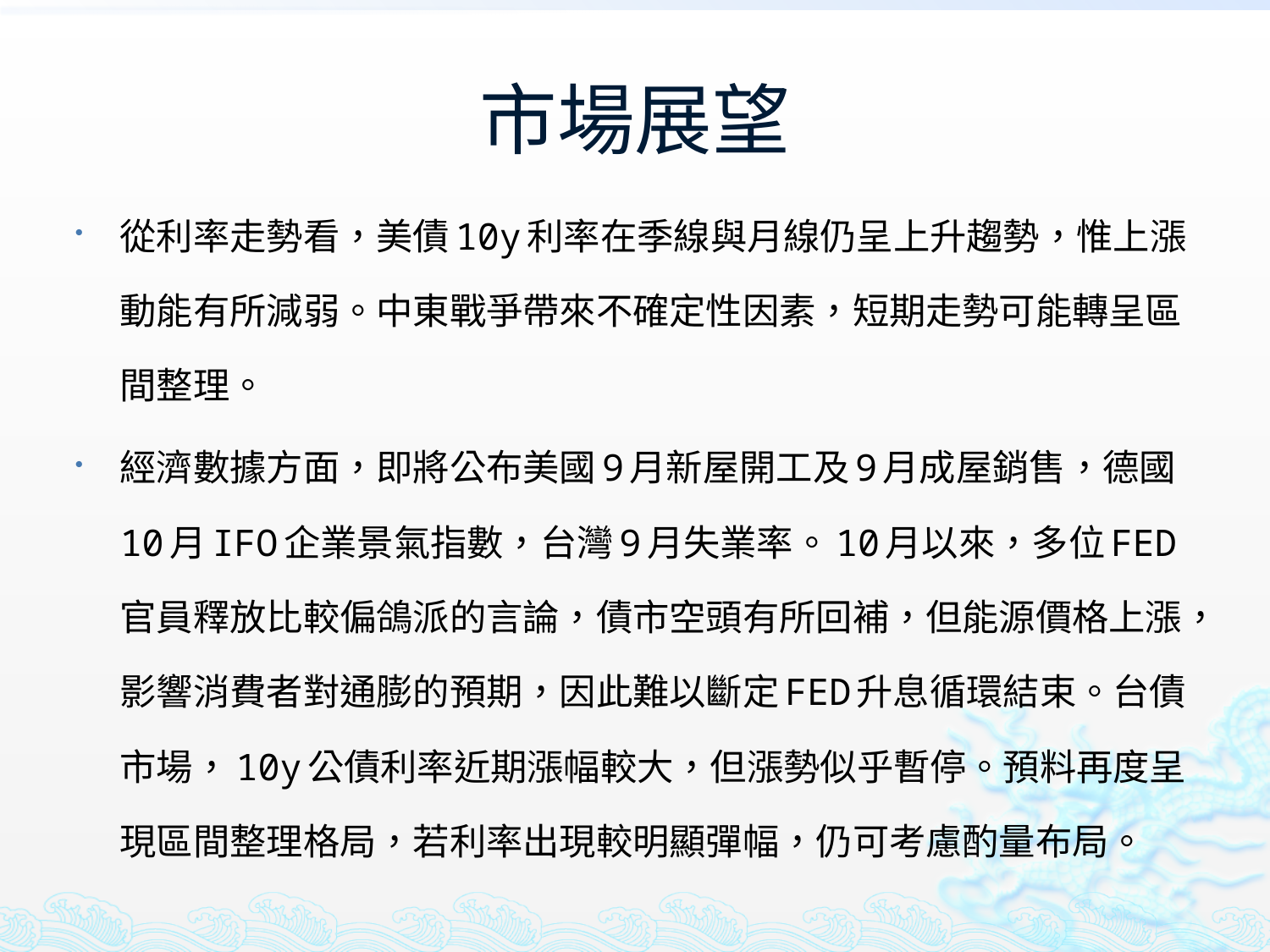

# 市場展望
從利率走勢看，美債10y利率在季線與月線仍呈上升趨勢，惟上漲動能有所減弱。中東戰爭帶來不確定性因素，短期走勢可能轉呈區間整理。
經濟數據方面，即將公布美國9月新屋開工及9月成屋銷售，德國10月IFO企業景氣指數，台灣9月失業率。10月以來，多位FED官員釋放比較偏鴿派的言論，債市空頭有所回補，但能源價格上漲，影響消費者對通膨的預期，因此難以斷定FED升息循環結束。台債市場，10y公債利率近期漲幅較大，但漲勢似乎暫停。預料再度呈現區間整理格局，若利率出現較明顯彈幅，仍可考慮酌量布局。